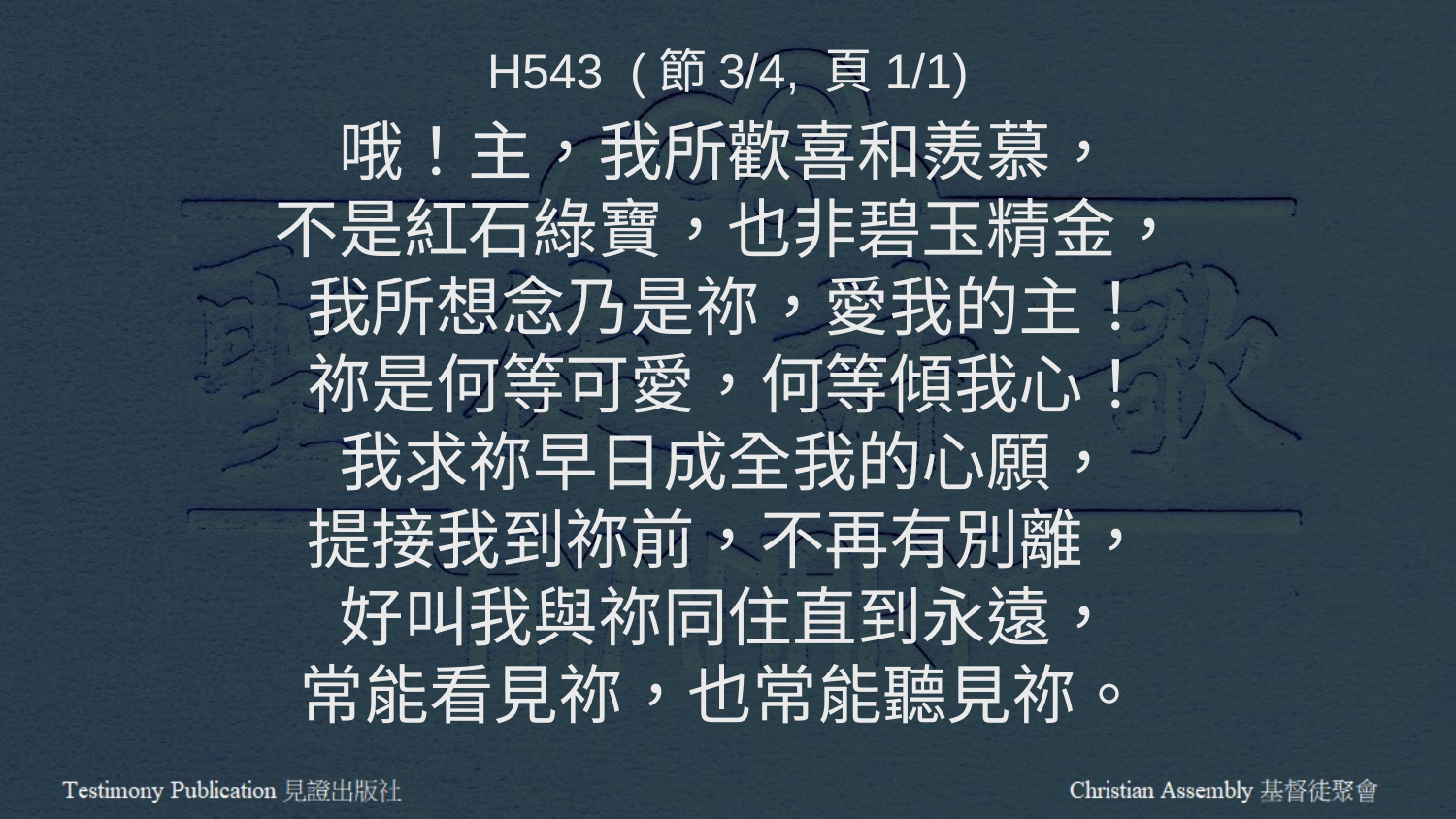

H543  (節3/4, 頁1/1)
哦！主，我所歡喜和羨慕，
不是紅石綠寶，也非碧玉精金，
我所想念乃是祢，愛我的主！
祢是何等可愛，何等傾我心！
我求祢早日成全我的心願，
提接我到祢前，不再有別離，
好叫我與祢同住直到永遠，
常能看見祢，也常能聽見祢。